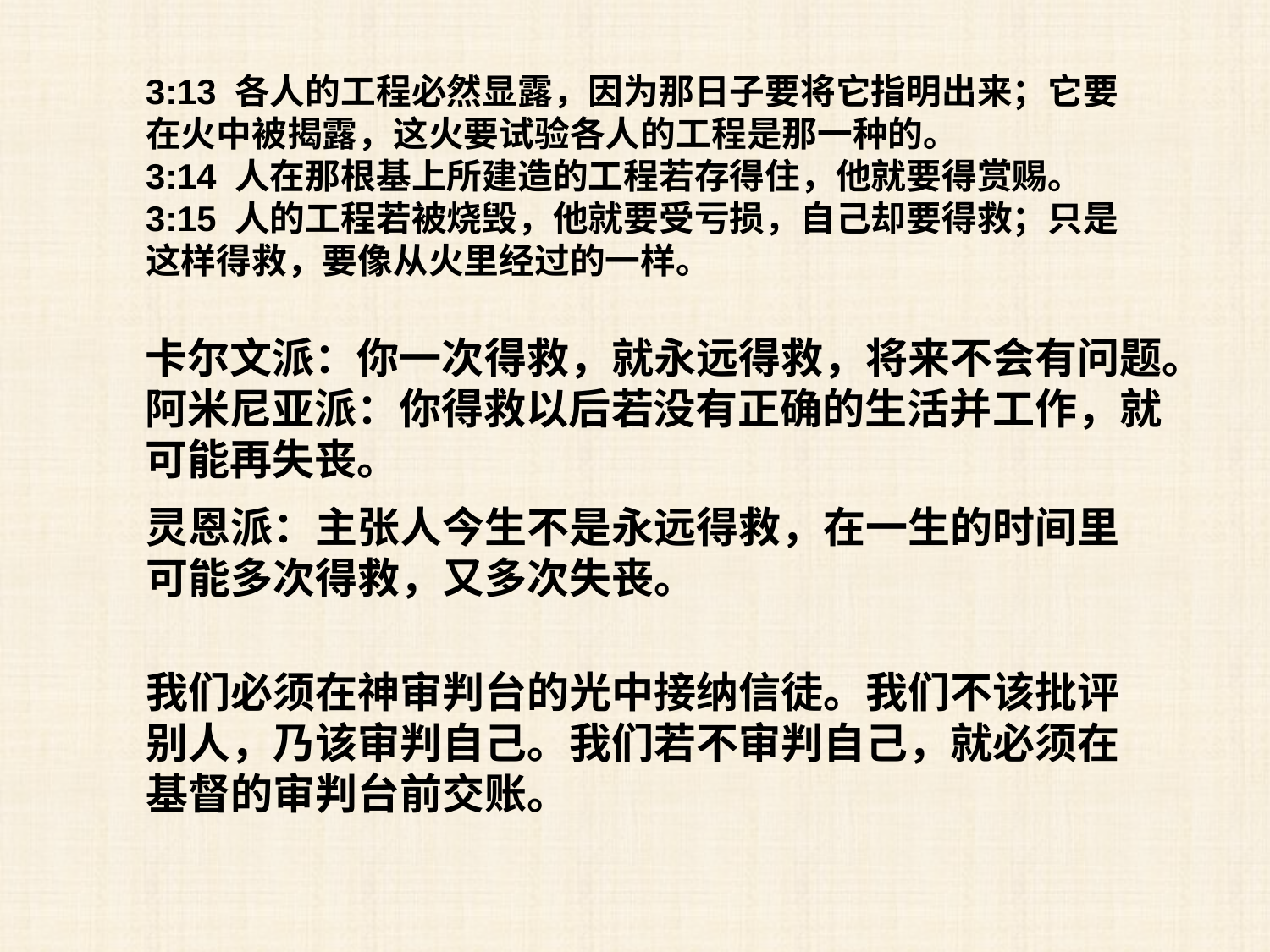

3:13 各人的工程必然显露，因为那日子要将它指明出来；它要在火中被揭露，这火要试验各人的工程是那一种的。
3:14 人在那根基上所建造的工程若存得住，他就要得赏赐。
3:15 人的工程若被烧毁，他就要受亏损，自己却要得救；只是这样得救，要像从火里经过的一样。
卡尔文派：你一次得救，就永远得救，将来不会有问题。
阿米尼亚派：你得救以后若没有正确的生活并工作，就可能再失丧。
灵恩派：主张人今生不是永远得救，在一生的时间里可能多次得救，又多次失丧。
我们必须在神审判台的光中接纳信徒。我们不该批评别人，乃该审判自己。我们若不审判自己，就必须在基督的审判台前交账。